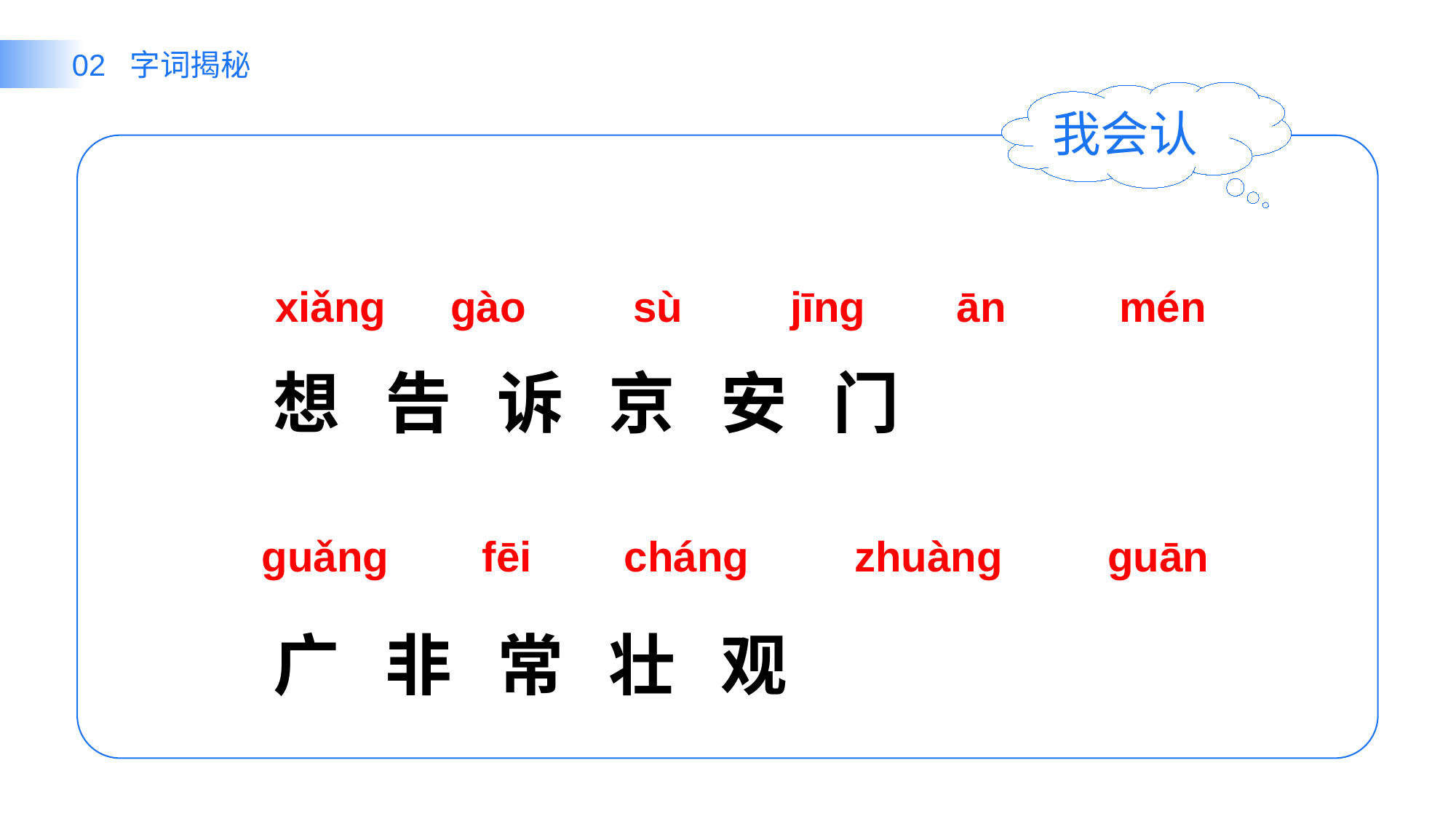

02  字词揭秘
我会认

xiǎnɡ
 ɡào
sù
jīnɡ
ān
mén
想   告   诉   京   安   门

广   非   常   壮   观
ɡuǎnɡ
fēi
chánɡ
 zhuànɡ
 ɡuān